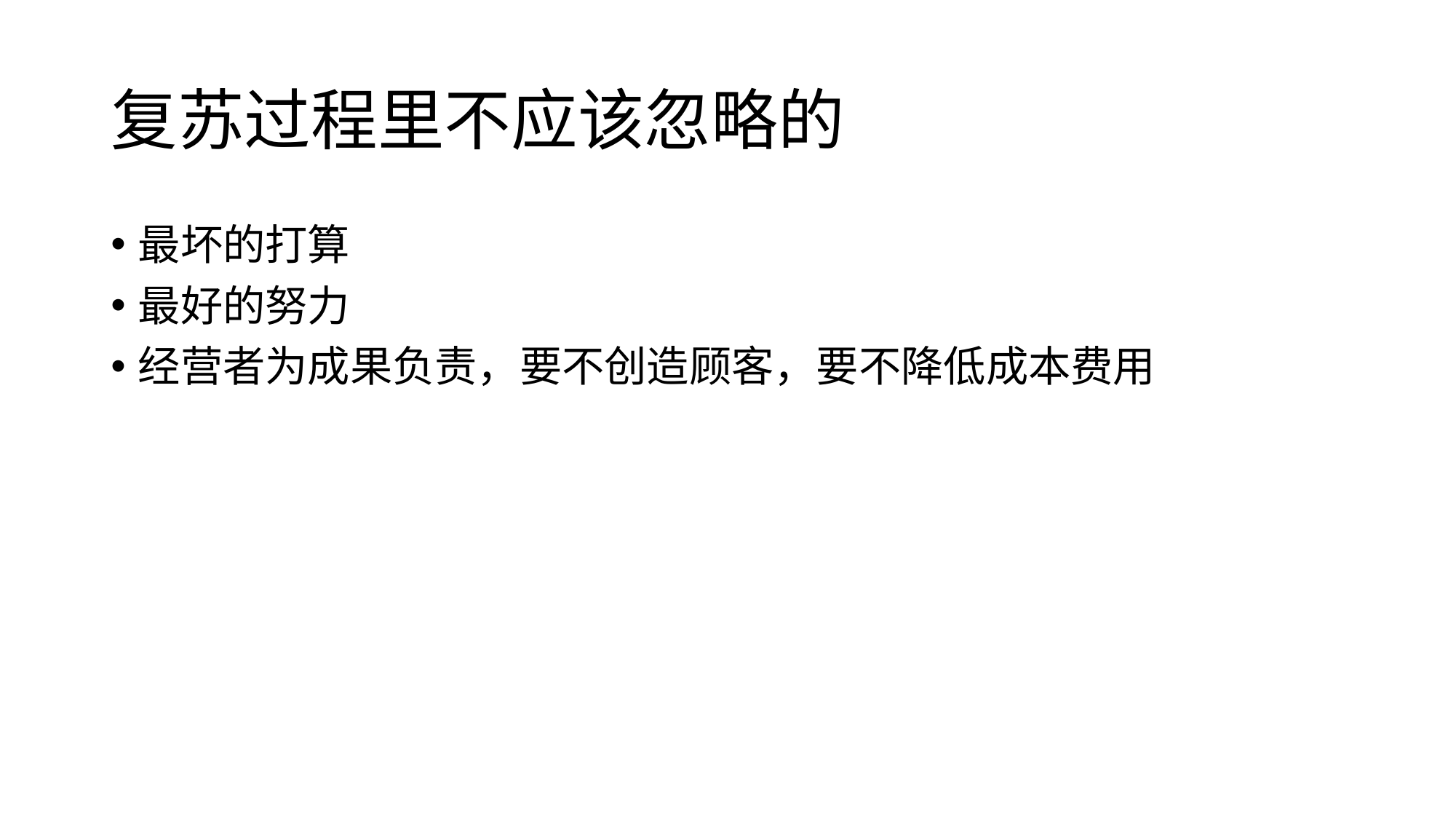

# 复苏过程里不应该忽略的
最坏的打算
最好的努力
经营者为成果负责，要不创造顾客，要不降低成本费用